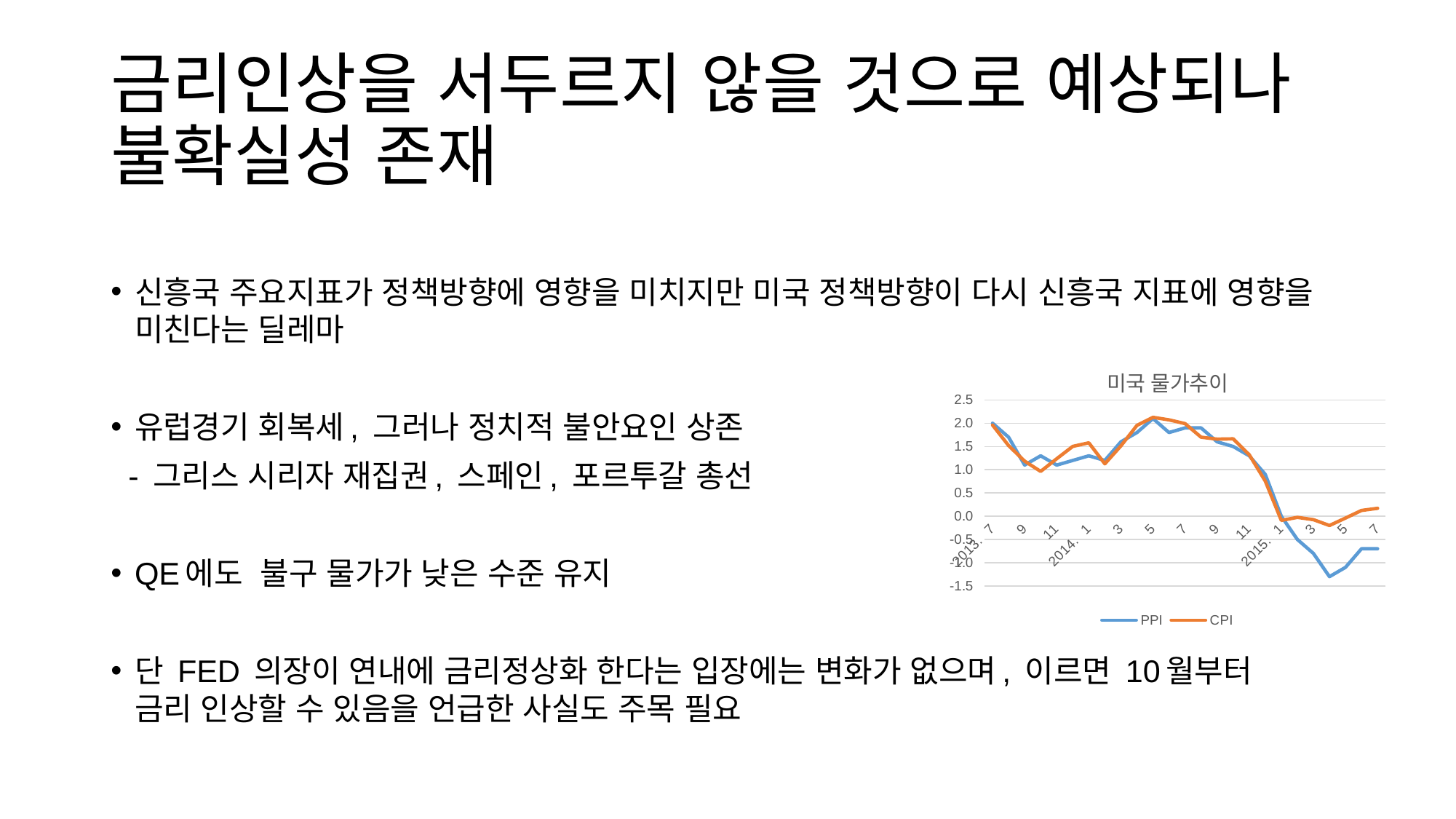

# 금리인상을 서두르지 않을 것으로 예상되나 불확실성 존재

신흥국 주요지표가 정책방향에 영향을 미치지만 미국 정책방향이 다시 신흥국 지표에 영향을 미친다는 딜레마

유럽경기 회복세, 그러나 정치적 불안요인 상존
  - 그리스 시리자 재집권, 스페인, 포르투갈 총선

QE에도  불구 물가가 낮은 수준 유지

단 FED 의장이 연내에 금리정상화 한다는 입장에는 변화가 없으며, 이르면 10월부터 금리 인상할 수 있음을 언급한 사실도 주목 필요

### Chart: 미국 물가추이

| Category | PPI | CPI |
|---|---|---|
| 2013.   7 | 2.0 | 1.9606816118443948 |
| 8 | 1.7 | 1.518367559543199 |
| 9 | 1.1 | 1.184925261552161 |
| 10 | 1.3 | 0.9636127046434018 |
| 11 | 1.1 | 1.2370722045339066 |
| 12 | 1.2 | 1.501735619618394 |
| 2014.   1 | 1.3 | 1.5789473684210575 |
| 2 | 1.2 | 1.1263492501055294 |
| 3 | 1.6 | 1.51220287576308 |
| 4 | 1.8 | 1.9528578985167577 |
| 5 | 2.1 | 2.1271115499366777 |
| 6 | 1.8 | 2.0723413731670526 |
| 7 | 1.9 | 1.9923286357643066 |
| 8 | 1.9 | 1.6996113341628316 |
| 9 | 1.6 | 1.657918675715031 |
| 10 | 1.5 | 1.664340215632043 |
| 11 | 1.3 | 1.3223551823708934 |
| 12 | 0.9 | 0.7564932696557447 |
| 2015.   1 | 0.0 | -0.08934831306964819 |
| 2 | -0.5 | -0.025129801815304553 |
| 3 | -0.8 | -0.07363739086643228 |
| 4 | -1.3 | -0.1995174461766891 |
| 5 | -1.1 | -0.039932744850779134 |
| 6 | -0.7 | 0.12377120368545214 |
| 7 | -0.7 | 0.1695697796432194 |